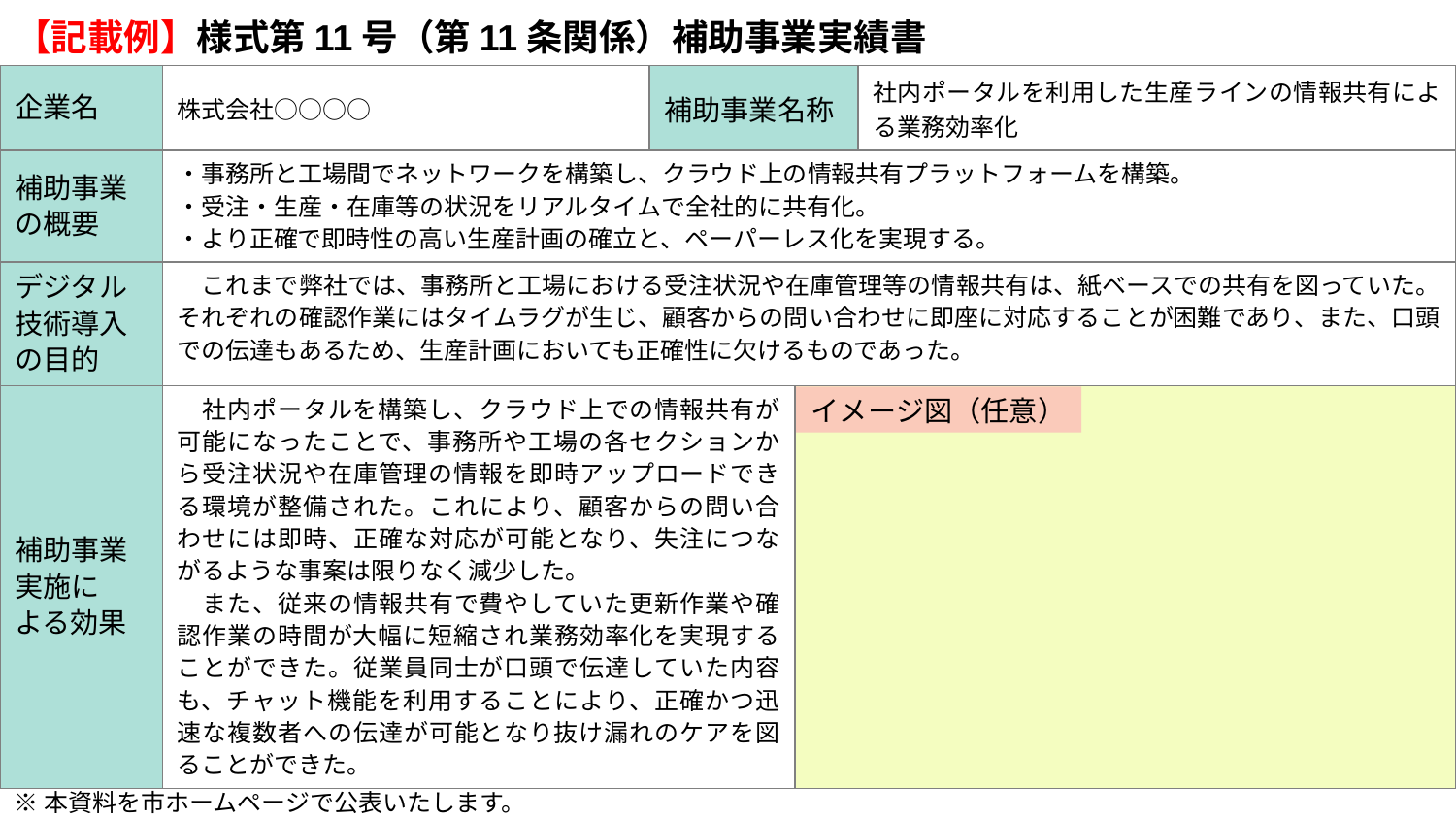

# 【記載例】様式第11号（第11条関係）補助事業実績書
| 企業名 | 株式会社○○○○ | 補助事業名称 |  | 社内ポータルを利用した生産ラインの情報共有による業務効率化 |
| --- | --- | --- | --- | --- |
| 補助事業の概要 | ・事務所と工場間でネットワークを構築し、クラウド上の情報共有プラットフォームを構築。 ・受注・生産・在庫等の状況をリアルタイムで全社的に共有化。 ・より正確で即時性の高い生産計画の確立と、ペーパーレス化を実現する。 |  |  |  |
| デジタル技術導入の目的 | これまで弊社では、事務所と工場における受注状況や在庫管理等の情報共有は、紙ベースでの共有を図っていた。それぞれの確認作業にはタイムラグが生じ、顧客からの問い合わせに即座に対応することが困難であり、また、口頭での伝達もあるため、生産計画においても正確性に欠けるものであった。 |  |  |  |
| 補助事業実施に　よる効果 | 社内ポータルを構築し、クラウド上での情報共有が可能になったことで、事務所や工場の各セクションから受注状況や在庫管理の情報を即時アップロードできる環境が整備された。これにより、顧客からの問い合わせには即時、正確な対応が可能となり、失注につながるような事案は限りなく減少した。 　また、従来の情報共有で費やしていた更新作業や確認作業の時間が大幅に短縮され業務効率化を実現することができた。従業員同士が口頭で伝達していた内容も、チャット機能を利用することにより、正確かつ迅速な複数者への伝達が可能となり抜け漏れのケアを図ることができた。 |  |  |  |
イメージ図（任意）

※本資料を市ホームページで公表いたします。